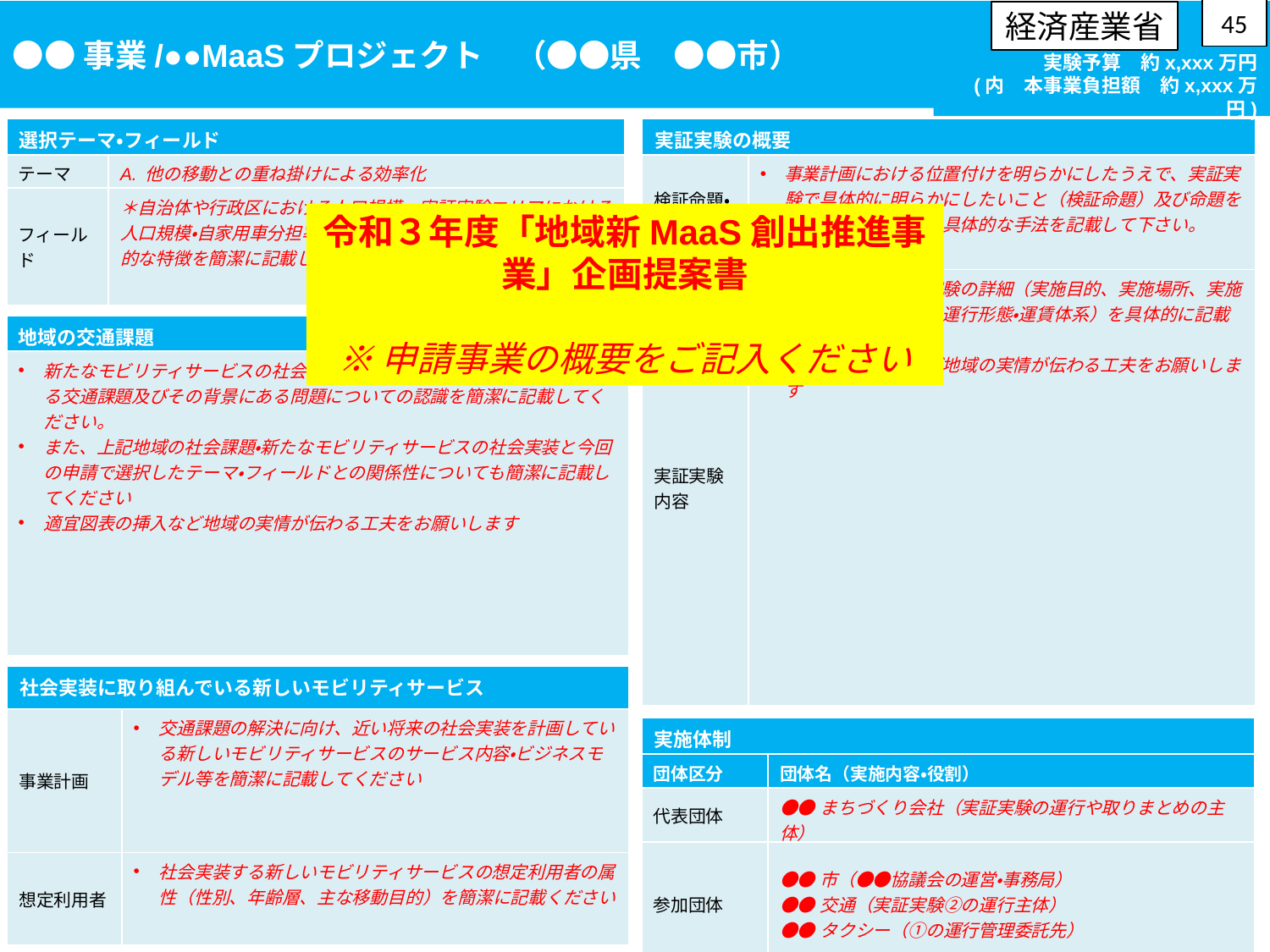

45
●●事業/●●MaaSプロジェクト　（●●県　●●市）
経済産業省

実験予算　約x,xxx万円
(内　本事業負担額　約x,xxx万円)
| 選択テーマ・フィールド |  |
| --- | --- |
| テーマ | A. 他の移動との重ね掛けによる効率化 |
| フィールド | ＊自治体や行政区における人口規模、実証実験エリアにおける人口規模・自家用車分担率、地理的・経済的・文化圏的・交通動態的な特徴を簡潔に記載してください |
| 実証実験の概要 |  |
| --- | --- |
| 検証命題・ 検証手法 | 事業計画における位置付けを明らかにしたうえで、実証実験で具体的に明らかにしたいこと（検証命題）及び命題を明らかにするための具体的な手法を記載して下さい。 |
| 実証実験 内容 | 今回実施する実証実験の詳細（実施目的、実施場所、実施期間、想定利用者、運行形態・運賃体系）を具体的に記載ください 適宜図表の挿入など地域の実情が伝わる工夫をお願いします |
令和３年度「地域新MaaS創出推進事業」企画提案書

※申請事業の概要をご記入ください
| 地域の交通課題 |
| --- |
| 新たなモビリティサービスの社会実装に取り組むに至った、地域の抱える交通課題及びその背景にある問題についての認識を簡潔に記載してください。 また、上記地域の社会課題・新たなモビリティサービスの社会実装と今回の申請で選択したテーマ・フィールドとの関係性についても簡潔に記載してください 適宜図表の挿入など地域の実情が伝わる工夫をお願いします |
| 社会実装に取り組んでいる新しいモビリティサービス |  |
| --- | --- |
| 事業計画 | 交通課題の解決に向け、近い将来の社会実装を計画している新しいモビリティサービスのサービス内容・ビジネスモデル等を簡潔に記載してください |
| 想定利用者 | 社会実装する新しいモビリティサービスの想定利用者の属性（性別、年齢層、主な移動目的）を簡潔に記載ください |
| 実施体制 |  |
| --- | --- |
| 団体区分 | 団体名（実施内容・役割） |
| 代表団体 | ●●まちづくり会社（実証実験の運行や取りまとめの主体） |
| 参加団体 | ●●市（●●協議会の運営・事務局） ●●交通（実証実験②の運行主体） ●●タクシー（①の運行管理委託先） |